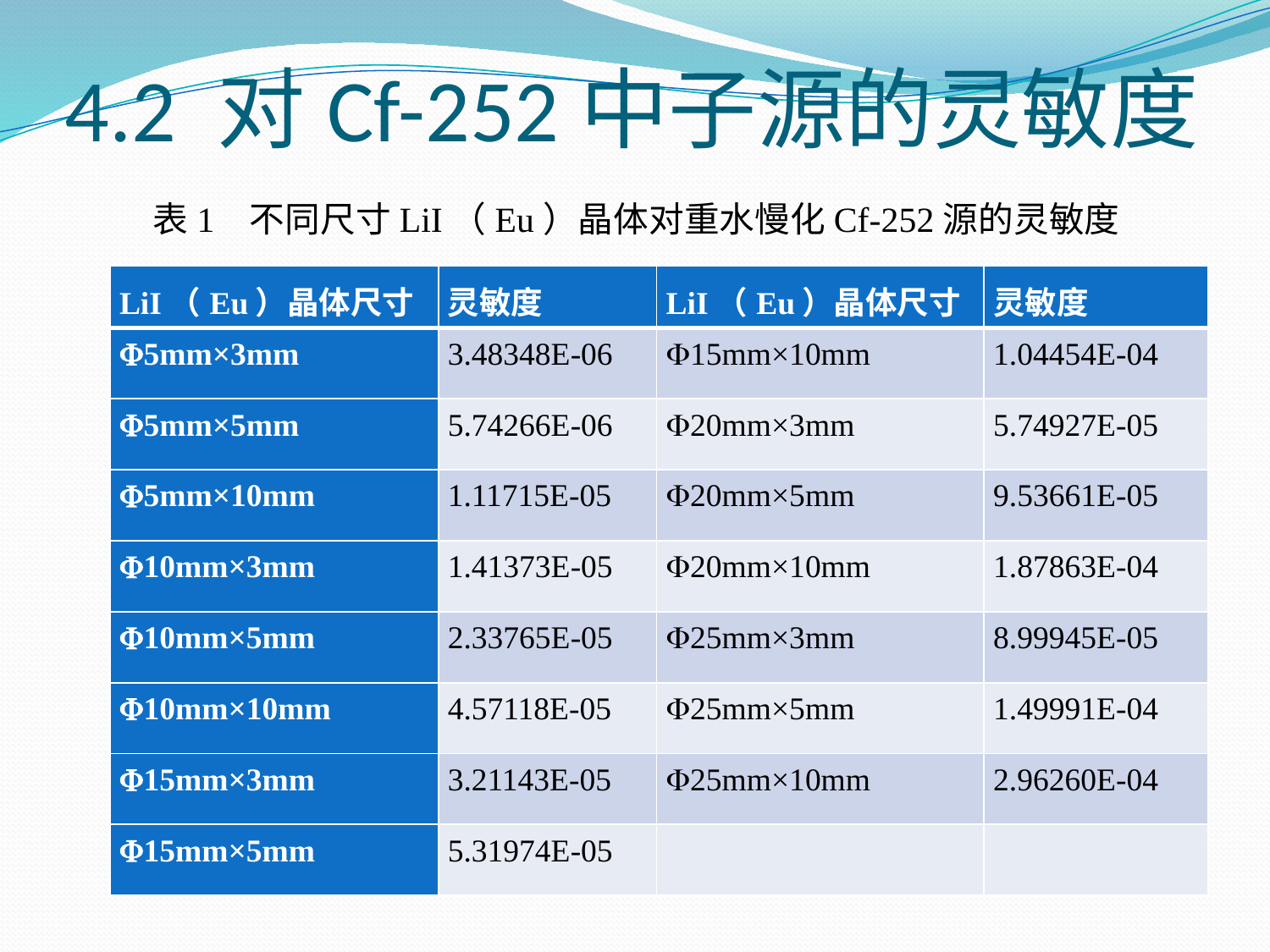

4.2 对Cf-252中子源的灵敏度
表1   不同尺寸LiI（Eu）晶体对重水慢化Cf-252源的灵敏度
| LiI（Eu）晶体尺寸 | 灵敏度 | LiI（Eu）晶体尺寸 | 灵敏度 |
| --- | --- | --- | --- |
| Φ5mm×3mm | 3.48348E-06 | Φ15mm×10mm | 1.04454E-04 |
| Φ5mm×5mm | 5.74266E-06 | Φ20mm×3mm | 5.74927E-05 |
| Φ5mm×10mm | 1.11715E-05 | Φ20mm×5mm | 9.53661E-05 |
| Φ10mm×3mm | 1.41373E-05 | Φ20mm×10mm | 1.87863E-04 |
| Φ10mm×5mm | 2.33765E-05 | Φ25mm×3mm | 8.99945E-05 |
| Φ10mm×10mm | 4.57118E-05 | Φ25mm×5mm | 1.49991E-04 |
| Φ15mm×3mm | 3.21143E-05 | Φ25mm×10mm | 2.96260E-04 |
| Φ15mm×5mm | 5.31974E-05 |  |  |